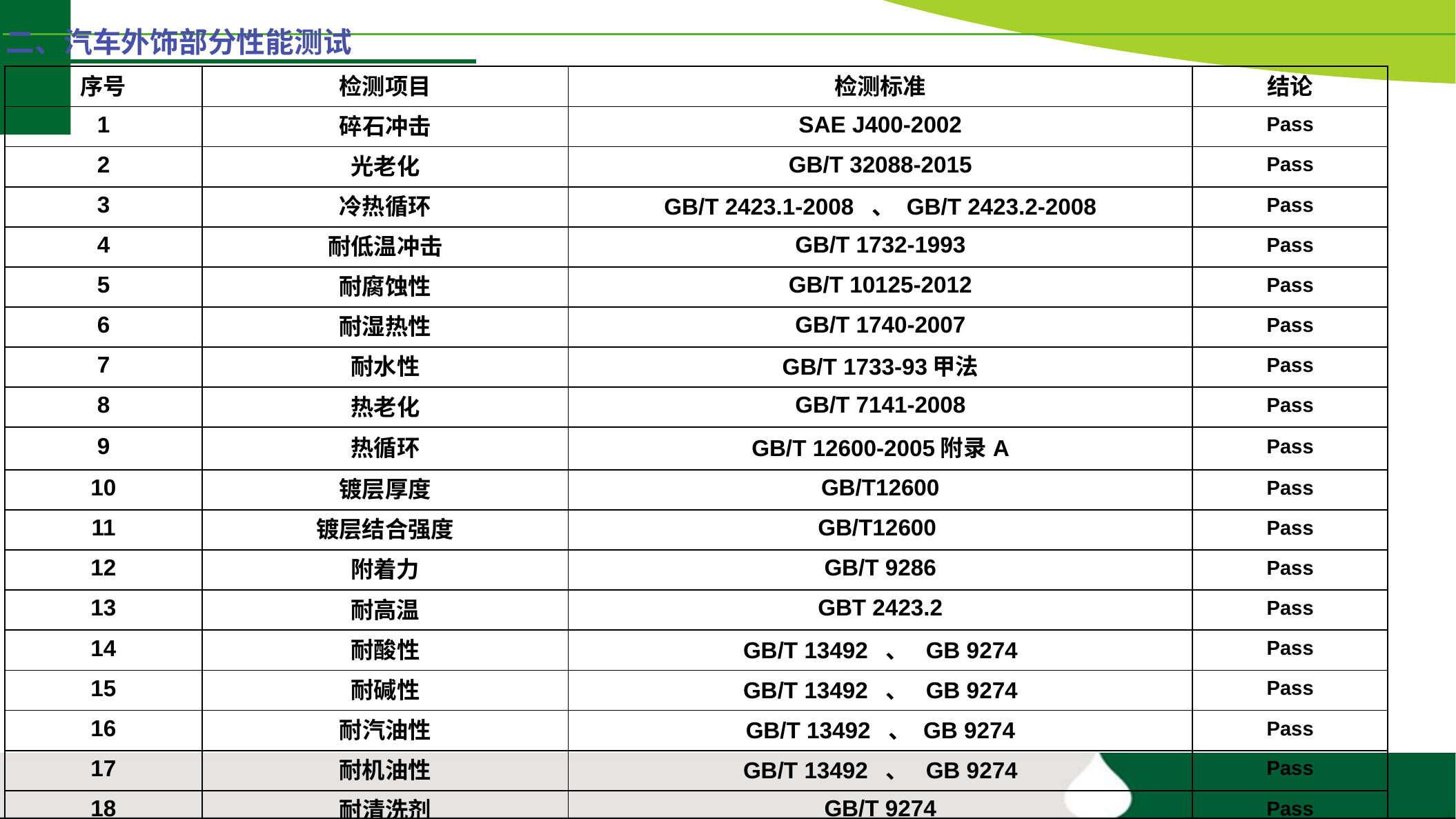

| 二、汽车外饰部分性能测试 |  |  |  |
| --- | --- | --- | --- |
| 序号 | 检测项目 | 检测标准 | 结论 |
| 1 | 碎石冲击 | SAE J400-2002 | Pass |
| 2 | 光老化 | GB/T 32088-2015 | Pass |
| 3 | 冷热循环 | GB/T 2423.1-2008 、 GB/T 2423.2-2008 | Pass |
| 4 | 耐低温冲击 | GB/T 1732-1993 | Pass |
| 5 | 耐腐蚀性 | GB/T 10125-2012 | Pass |
| 6 | 耐湿热性 | GB/T 1740-2007 | Pass |
| 7 | 耐水性 | GB/T 1733-93甲法 | Pass |
| 8 | 热老化 | GB/T 7141-2008 | Pass |
| 9 | 热循环 | GB/T 12600-2005附录A | Pass |
| 10 | 镀层厚度 | GB/T12600 | Pass |
| 11 | 镀层结合强度 | GB/T12600 | Pass |
| 12 | 附着力 | GB/T 9286 | Pass |
| 13 | 耐高温 | GBT 2423.2 | Pass |
| 14 | 耐酸性 | GB/T 13492 、 GB 9274 | Pass |
| 15 | 耐碱性 | GB/T 13492 、 GB 9274 | Pass |
| 16 | 耐汽油性 | GB/T 13492 、 GB 9274 | Pass |
| 17 | 耐机油性 | GB/T 13492 、 GB 9274 | Pass |
| 18 | 耐清洗剂 | GB/T 9274 | Pass |